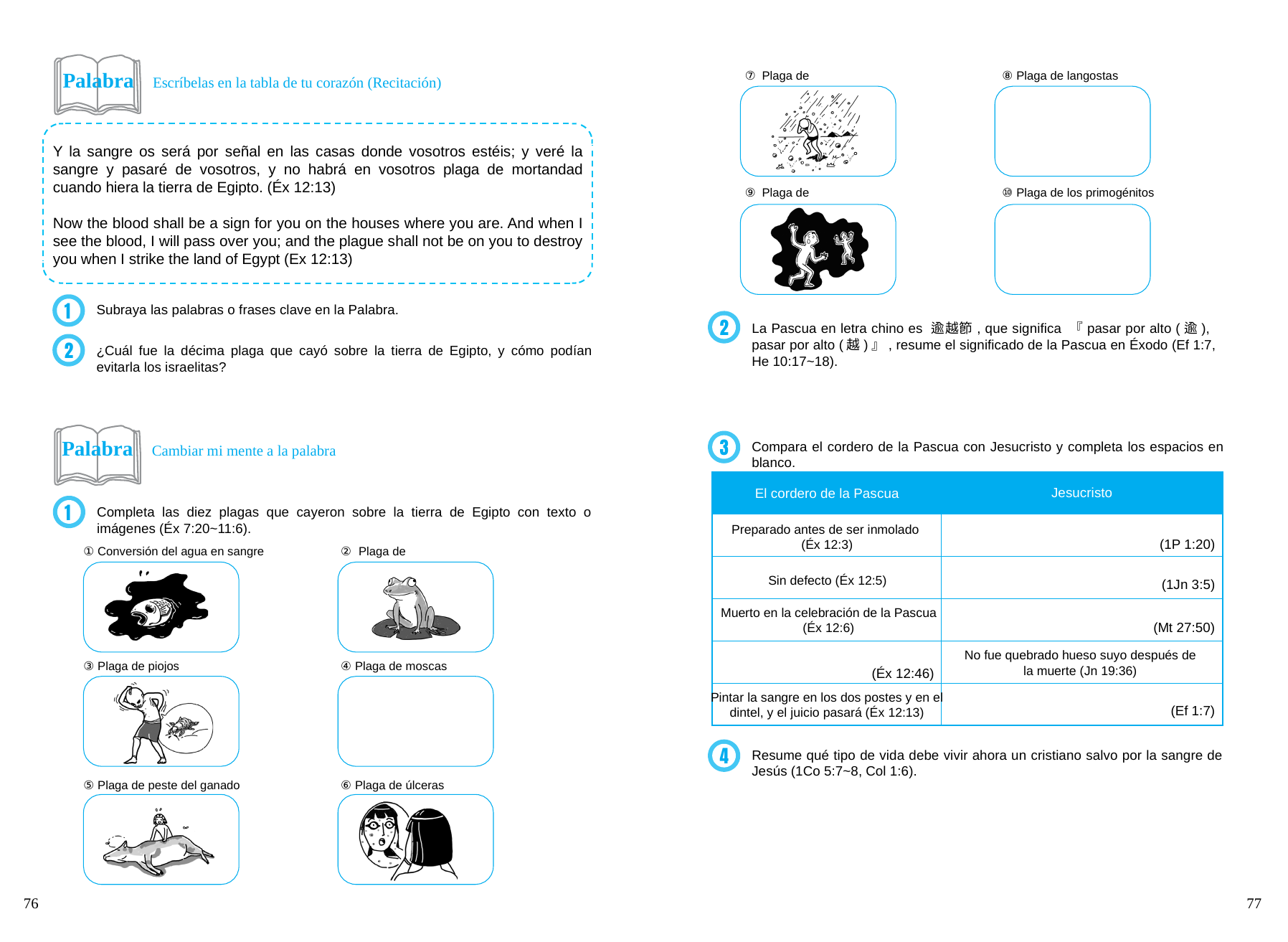

Palabra     Escríbelas en la tabla de tu corazón (Recitación)

⑦
Plaga de
⑧ Plaga de langostas

Y la sangre os será por señal en las casas donde vosotros estéis; y veré la sangre y pasaré de vosotros, y no habrá en vosotros plaga de mortandad cuando hiera la tierra de Egipto. (Éx 12:13)

Plaga de
⑨
⑩ Plaga de los primogénitos

Now the blood shall be a sign for you on the houses where you are. And when I see the blood, I will pass over you; and the plague shall not be on you to destroy you when I strike the land of Egypt (Ex 12:13)

Subraya las palabras o frases clave en la Palabra.
1

2
La Pascua en letra chino es 逾越節, que significa 『pasar por alto (逾),    pasar por alto (越)』, resume el significado de la Pascua en Éxodo (Ef 1:7,   He 10:17~18).

¿Cuál fue la décima plaga que cayó sobre la tierra de Egipto, y cómo podían evitarla los israelitas?
2

Palabra     Cambiar mi mente a la palabra

Compara el cordero de la Pascua con Jesucristo y completa los espacios en blanco.
3

Jesucristo
El cordero de la Pascua

Completa las diez plagas que cayeron sobre la tierra de Egipto con texto o imágenes (Éx 7:20~11:6).
1

(1P 1:20)

Preparado antes de ser inmolado
(Éx 12:3)
① Conversión del agua en sangre
Plaga de
②

(1Jn 3:5)

Sin defecto (Éx 12:5)

Muerto en la celebración de la Pascua (Éx 12:6)

(Mt 27:50)

(Éx 12:46)

No fue quebrado hueso suyo después de la muerte (Jn 19:36)

④ Plaga de moscas
③ Plaga de piojos

(Ef 1:7)

Pintar la sangre en los dos postes y en el dintel, y el juicio pasará (Éx 12:13)

Resume qué tipo de vida debe vivir ahora un cristiano salvo por la sangre de Jesús (1Co 5:7~8, Col 1:6).
4
⑥ Plaga de úlceras
⑤ Plaga de peste del ganado

76
77